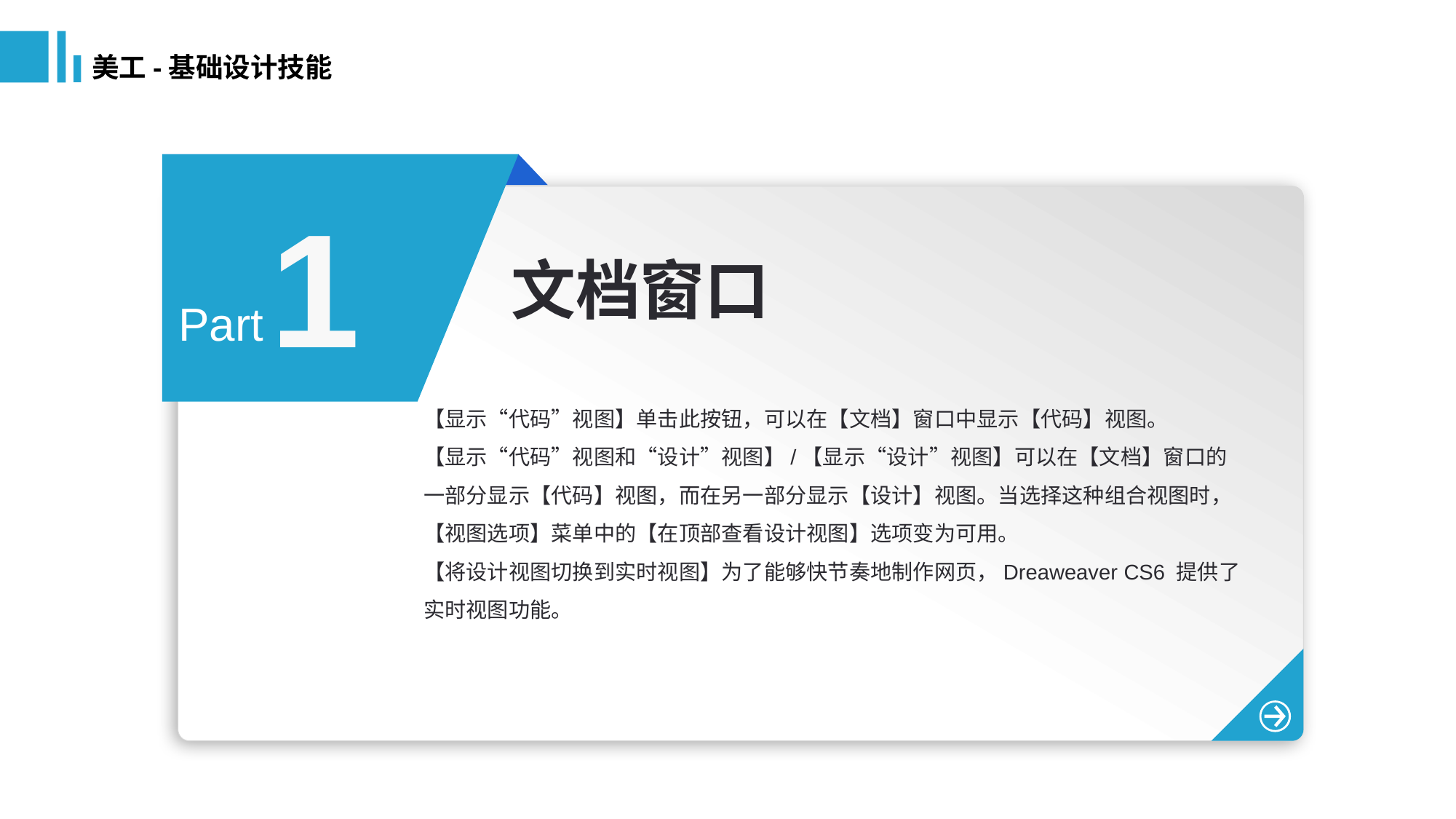

美工-基础设计技能

1

文档窗口
Part
【显示“代码”视图】单击此按钮，可以在【文档】窗口中显示【代码】视图。
【显示“代码”视图和“设计”视图】/【显示“设计”视图】可以在【文档】窗口的
一部分显示【代码】视图，而在另一部分显示【设计】视图。当选择这种组合视图时，【视图选项】菜单中的【在顶部查看设计视图】选项变为可用。
【将设计视图切换到实时视图】为了能够快节奏地制作网页，Dreaweaver CS6 提供了
实时视图功能。